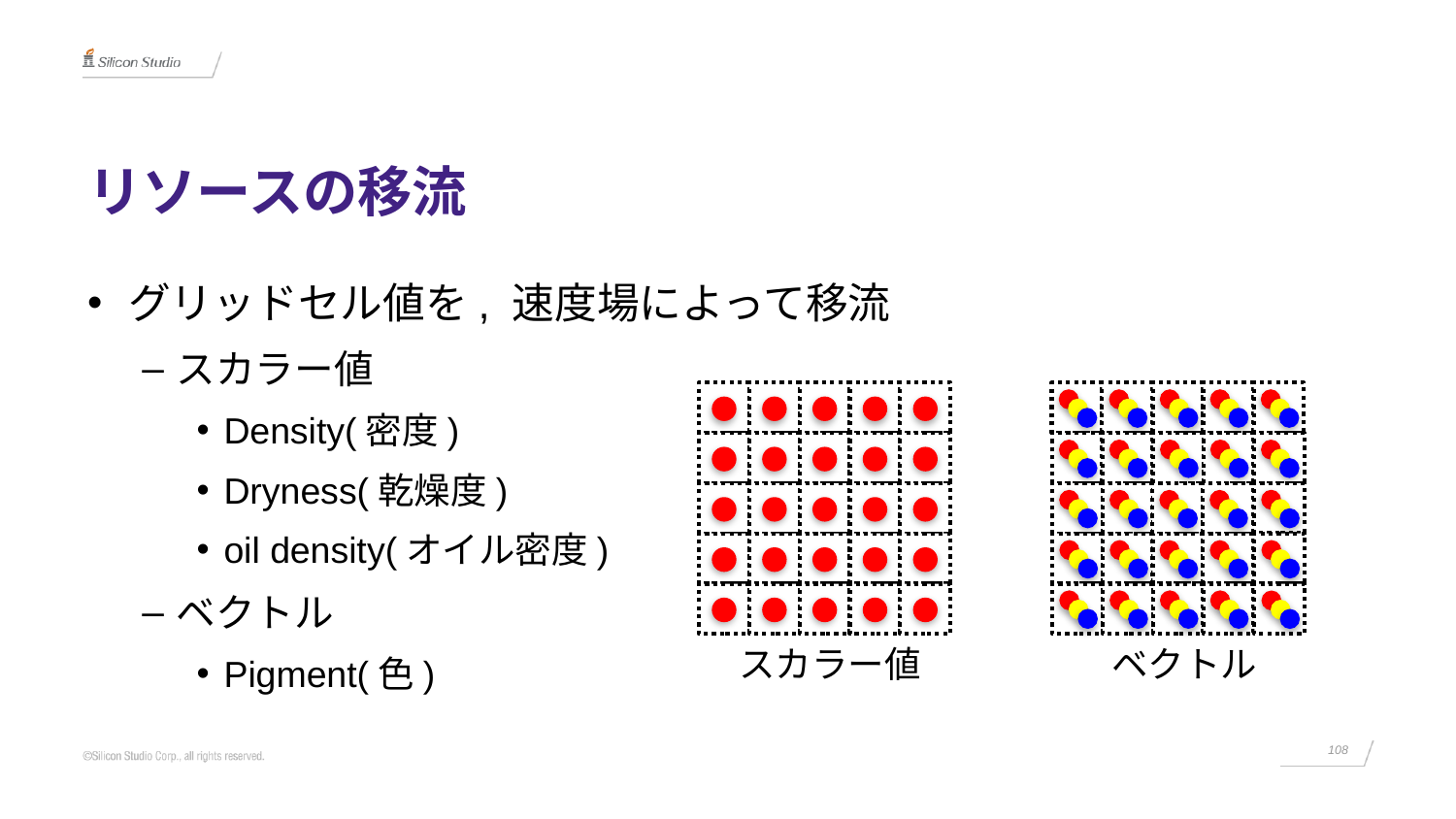

# リソースの移流
グリッドセル値を, 速度場によって移流
スカラー値
Density(密度)
Dryness(乾燥度)
oil density(オイル密度)
ベクトル
Pigment(色)

スカラー値
ベクトル
108